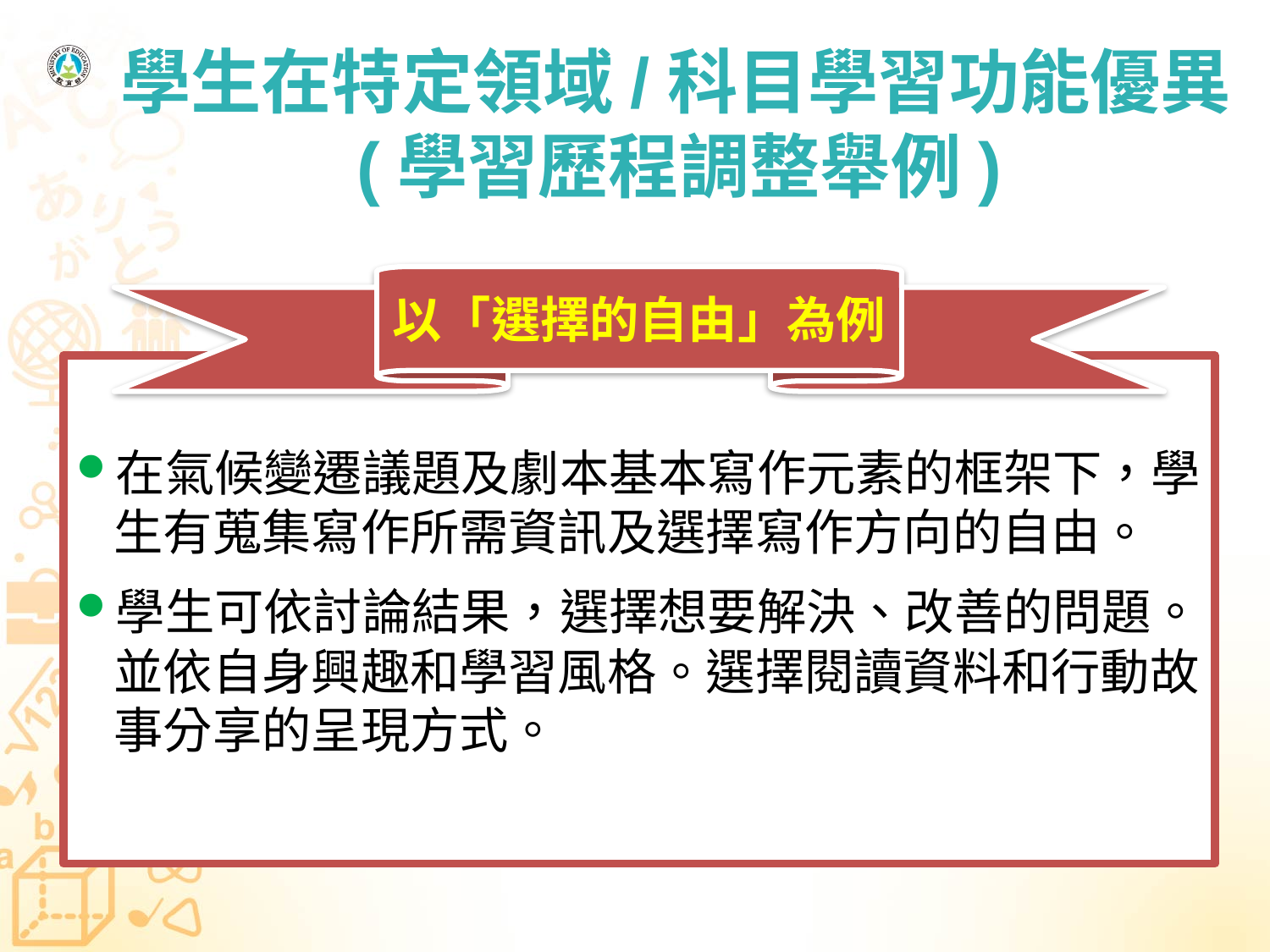

# 學生在特定領域/科目學習功能優異(學習歷程調整舉例)
以「選擇的自由」為例

在氣候變遷議題及劇本基本寫作元素的框架下，學生有蒐集寫作所需資訊及選擇寫作方向的自由。
學生可依討論結果，選擇想要解決、改善的問題。並依自身興趣和學習風格。選擇閱讀資料和行動故事分享的呈現方式。